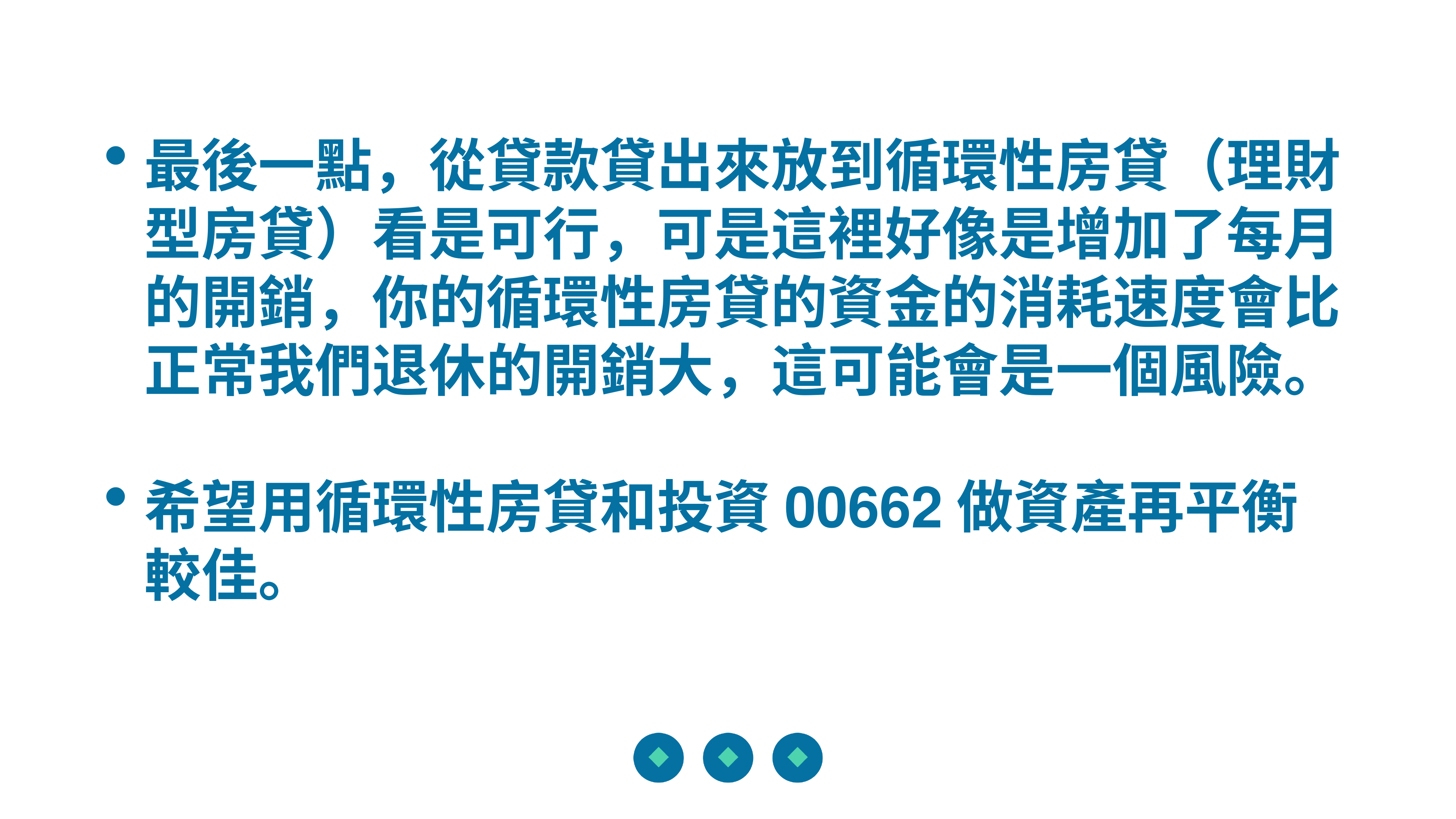

最後一點，從貸款貸出來放到循環性房貸（理財型房貸）看是可行，可是這裡好像是增加了每月的開銷，你的循環性房貸的資金的消耗速度會比正常我們退休的開銷大，這可能會是一個風險。

希望用循環性房貸和投資00662做資產再平衡較佳。